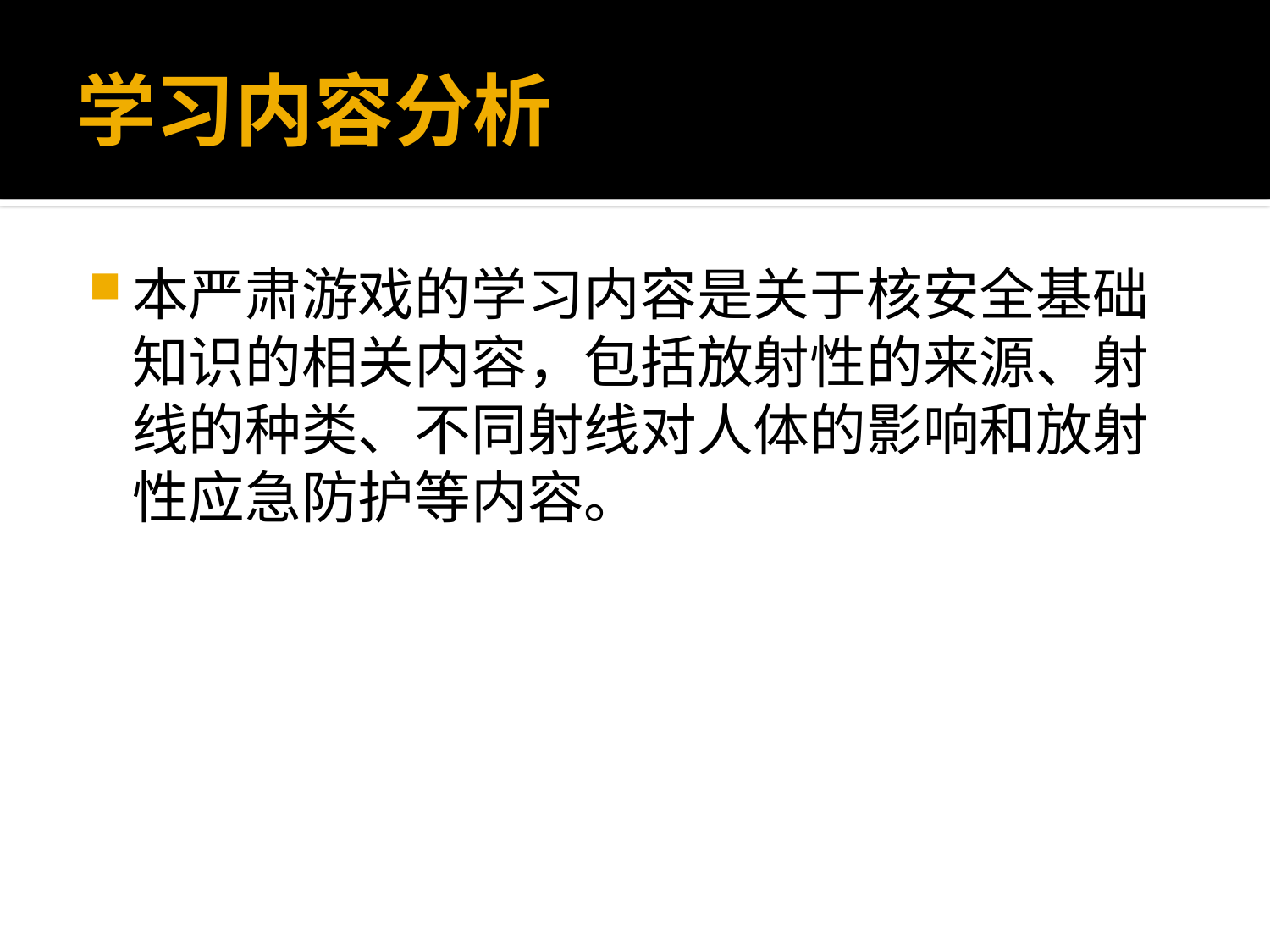

# 学习内容分析
本严肃游戏的学习内容是关于核安全基础知识的相关内容，包括放射性的来源、射线的种类、不同射线对人体的影响和放射性应急防护等内容。